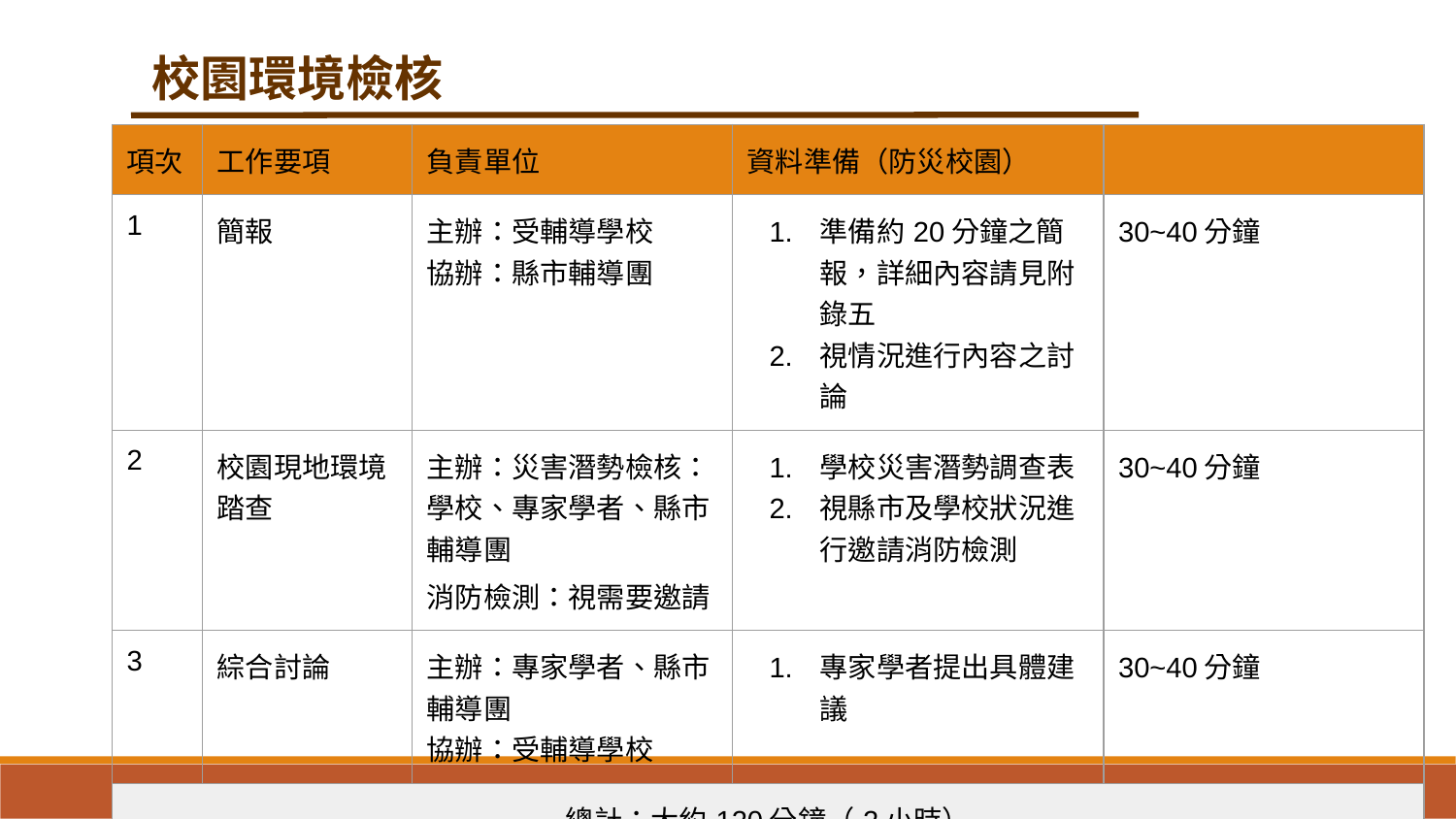

校園環境檢核
| 項次 | 工作要項 | 負責單位 | 資料準備（防災校園） |  |
| --- | --- | --- | --- | --- |
| 1 | 簡報 | 主辦：受輔導學校 協辦：縣市輔導團 | 準備約20分鐘之簡報，詳細內容請見附錄五 視情況進行內容之討論 | 30~40分鐘 |
| 2 | 校園現地環境踏查 | 主辦：災害潛勢檢核：學校、專家學者、縣市輔導團 消防檢測：視需要邀請 | 學校災害潛勢調查表 視縣市及學校狀況進行邀請消防檢測 | 30~40分鐘 |
| 3 | 綜合討論 | 主辦：專家學者、縣市輔導團 協辦：受輔導學校 | 專家學者提出具體建議 | 30~40分鐘 |
| 總計：大約120分鐘（2小時） |  |  |  |  |